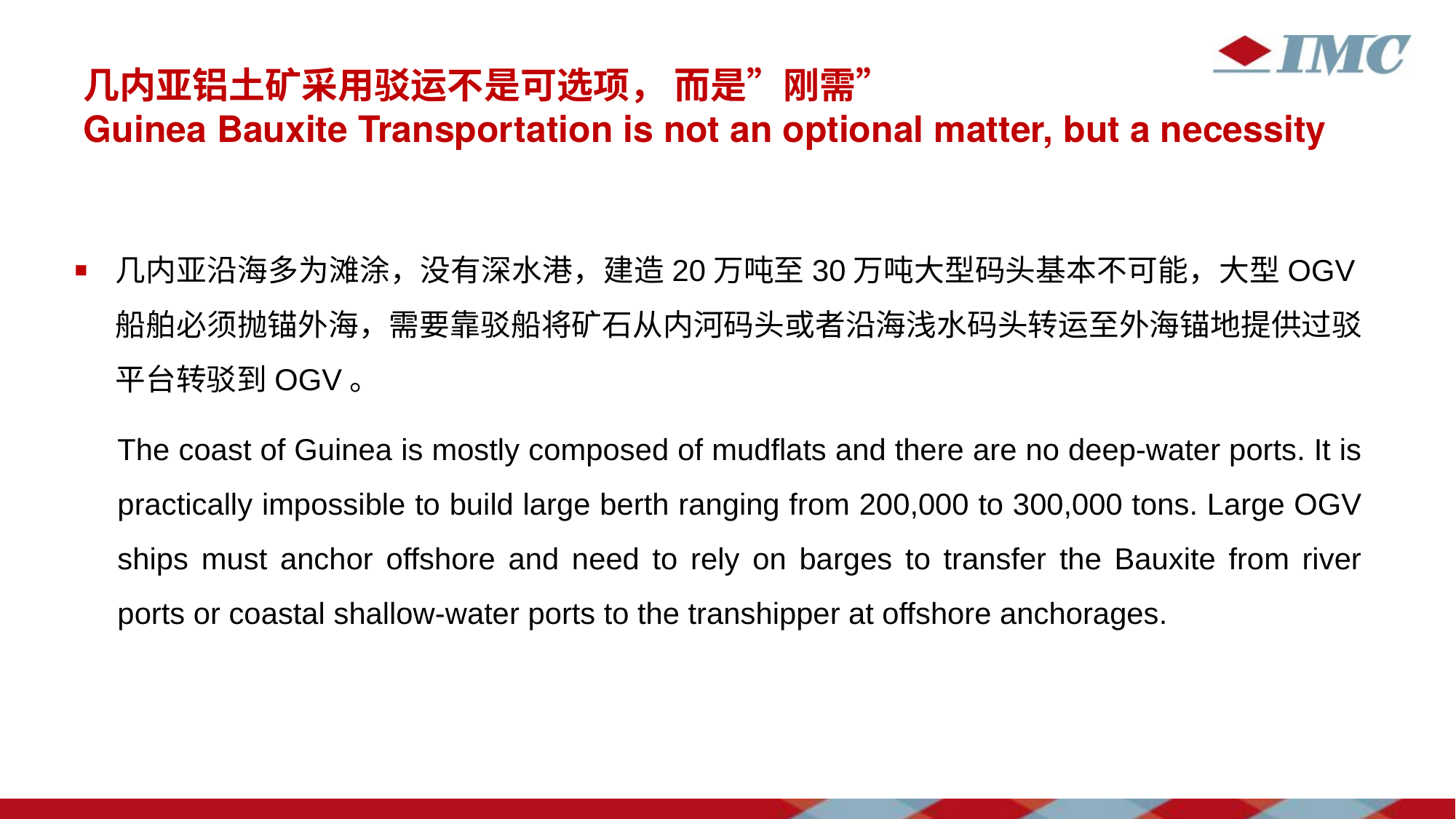

# 几内亚铝土矿采用驳运不是可选项， 而是”刚需” Guinea Bauxite Transportation is not an optional matter, but a necessity
几内亚沿海多为滩涂，没有深水港，建造20万吨至30万吨大型码头基本不可能，大型OGV船舶必须抛锚外海，需要靠驳船将矿石从内河码头或者沿海浅水码头转运至外海锚地提供过驳平台转驳到OGV。
The coast of Guinea is mostly composed of mudflats and there are no deep-water ports. It is practically impossible to build large berth ranging from 200,000 to 300,000 tons. Large OGV ships must anchor offshore and need to rely on barges to transfer the Bauxite from river ports or coastal shallow-water ports to the transhipper at offshore anchorages.